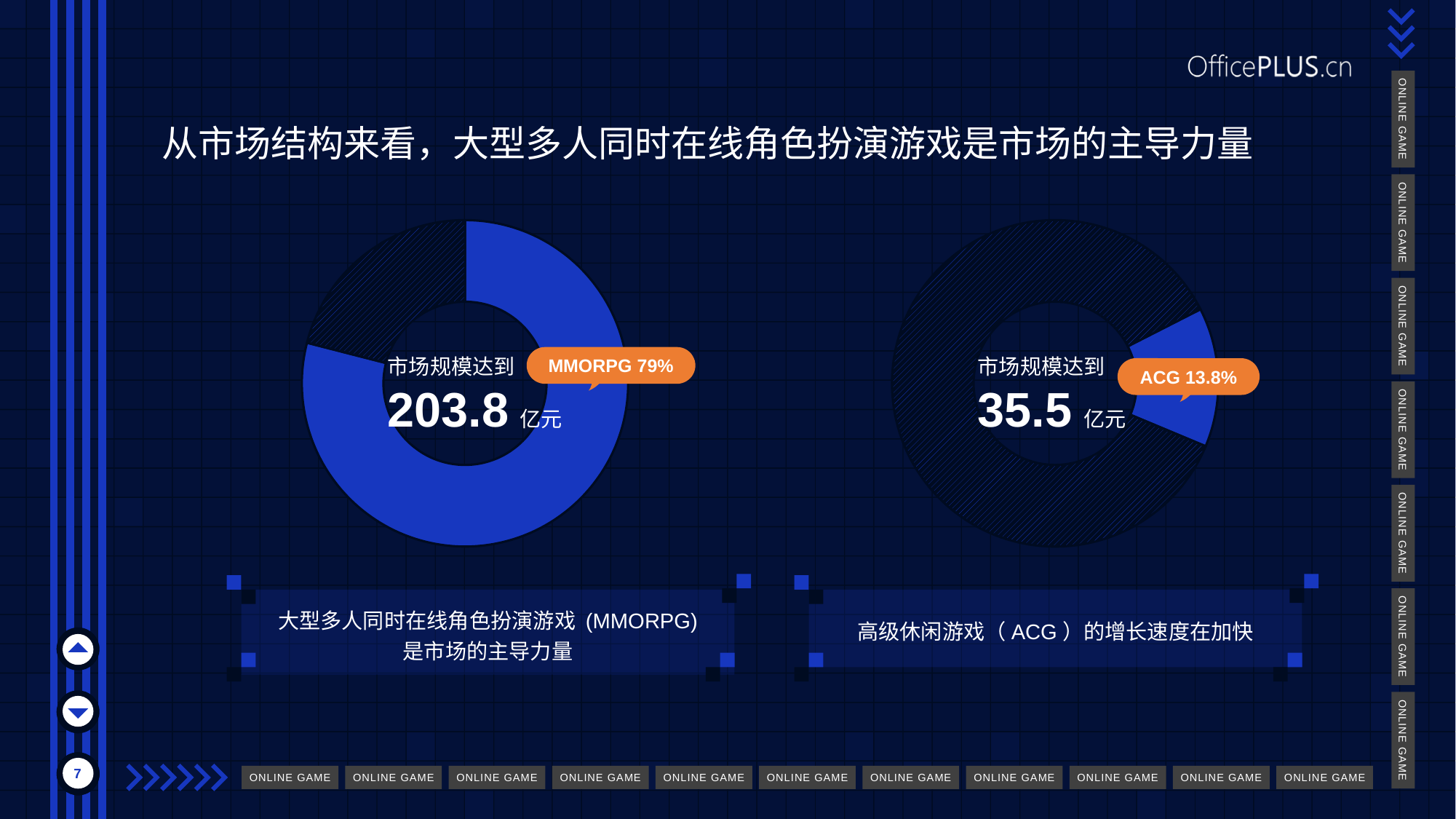

# 从市场结构来看，大型多人同时在线角色扮演游戏是市场的主导力量

### Chart

| Category | Sales |
|---|---|
| 国产游戏 | 79.0 |
| 进口游戏 | 21.0 |

### Chart

| Category | Sales |
|---|---|
| 国产游戏 | 13.8 |
| 进口游戏 | 86.2 |
MMORPG 79%

市场规模达到
203.8 亿元
市场规模达到
35.5亿元
ACG 13.8%

大型多人同时在线角色扮演游戏 (MMORPG)
是市场的主导力量

高级休闲游戏（ACG）的增长速度在加快